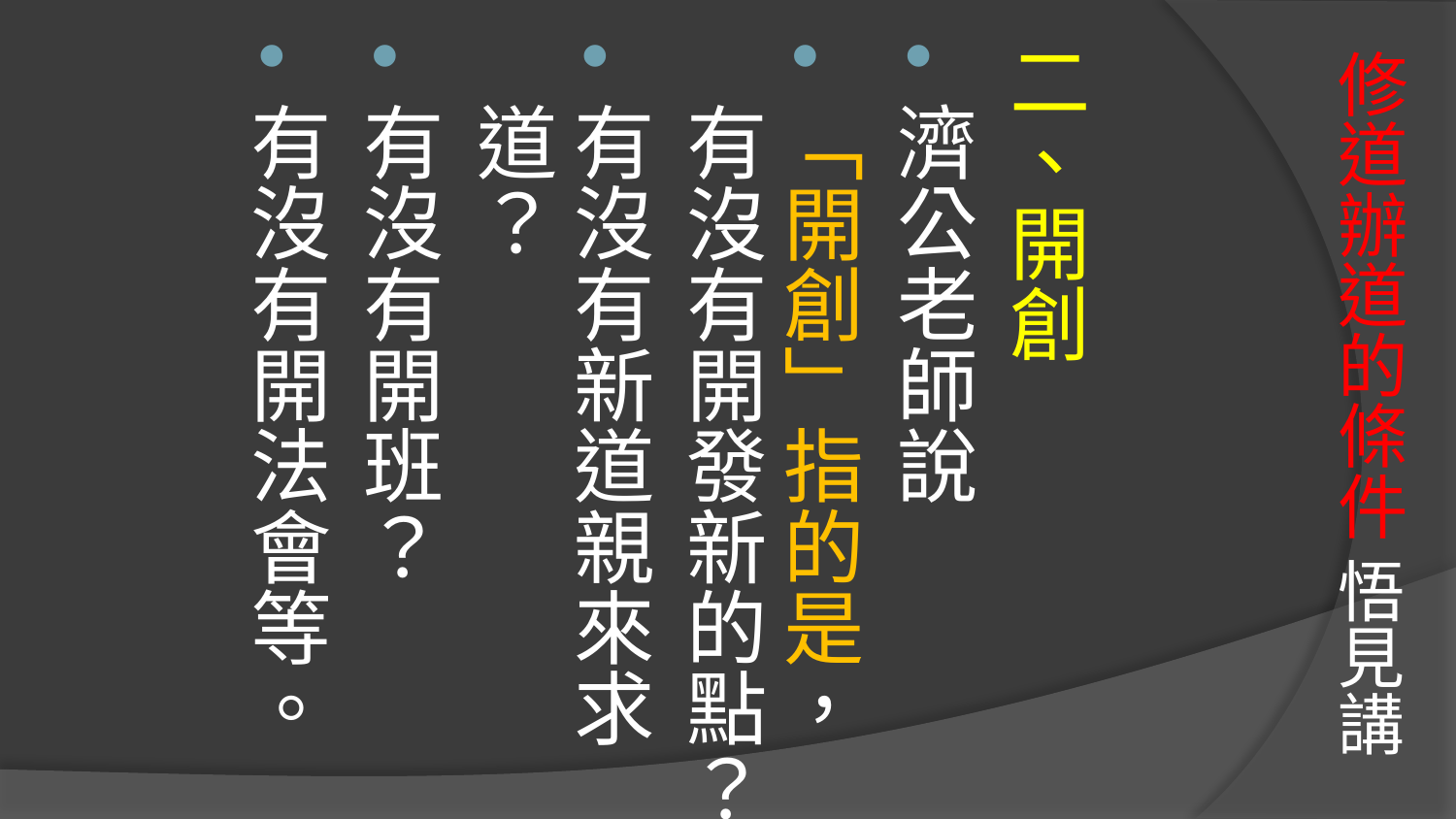

# 修道辦道的條件 悟見講
二、開創
濟公老師說
「開創」指的是，有沒有開發新的點？
有沒有新道親來求道？
有沒有開班？
有沒有開法會等。